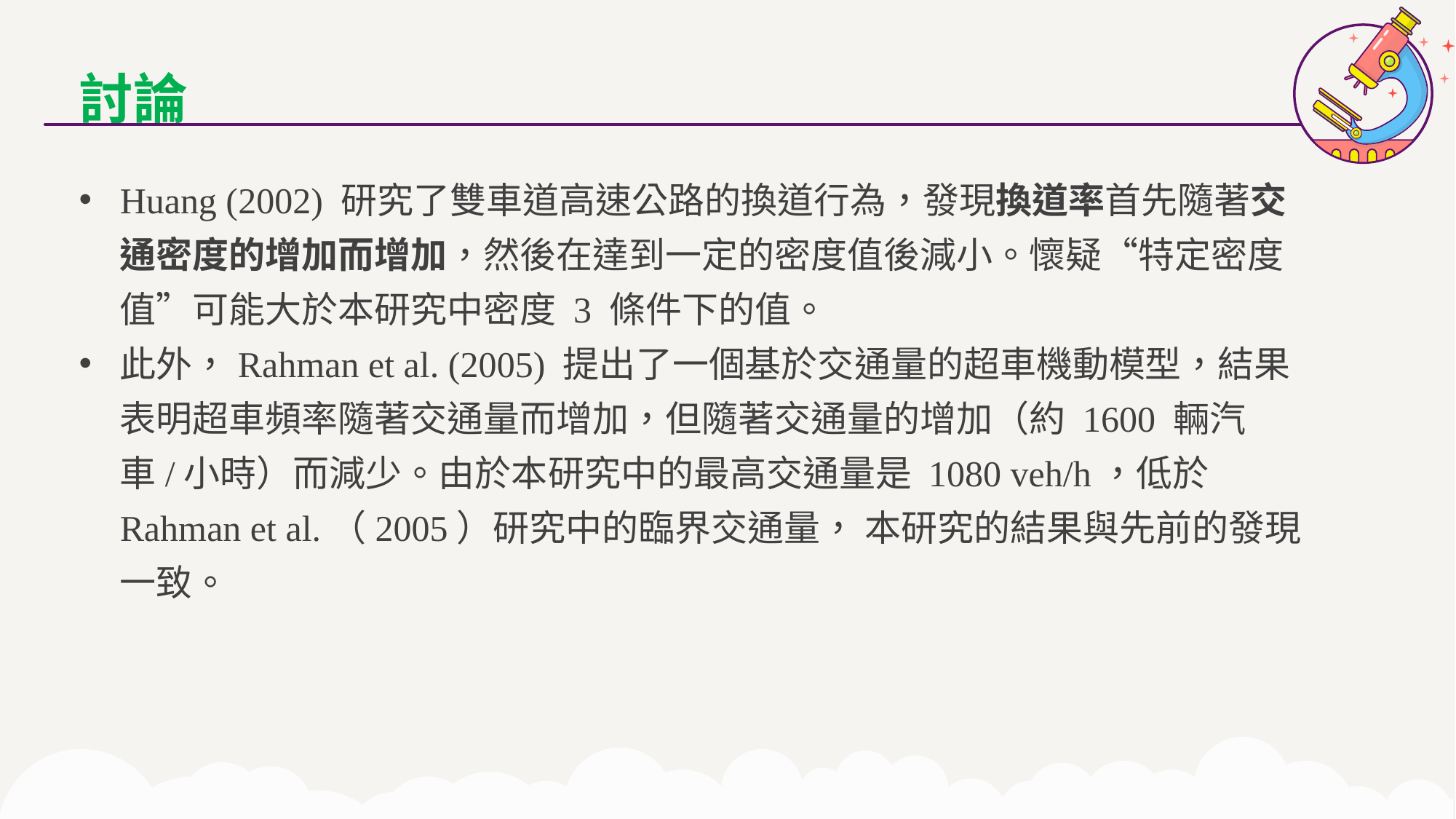

討論
Huang (2002) 研究了雙車道高速公路的換道行為，發現換道率首先隨著交通密度的增加而增加，然後在達到一定的密度值後減小。懷疑“特定密度值”可能大於本研究中密度 3 條件下的值。
此外，Rahman et al. (2005) 提出了一個基於交通量的超車機動模型，結果表明超車頻率隨著交通量而增加，但隨著交通量的增加（約 1600 輛汽車/小時）而減少。由於本研究中的最高交通量是 1080 veh/h，低於 Rahman et al.（2005）研究中的臨界交通量， 本研究的結果與先前的發現一致。